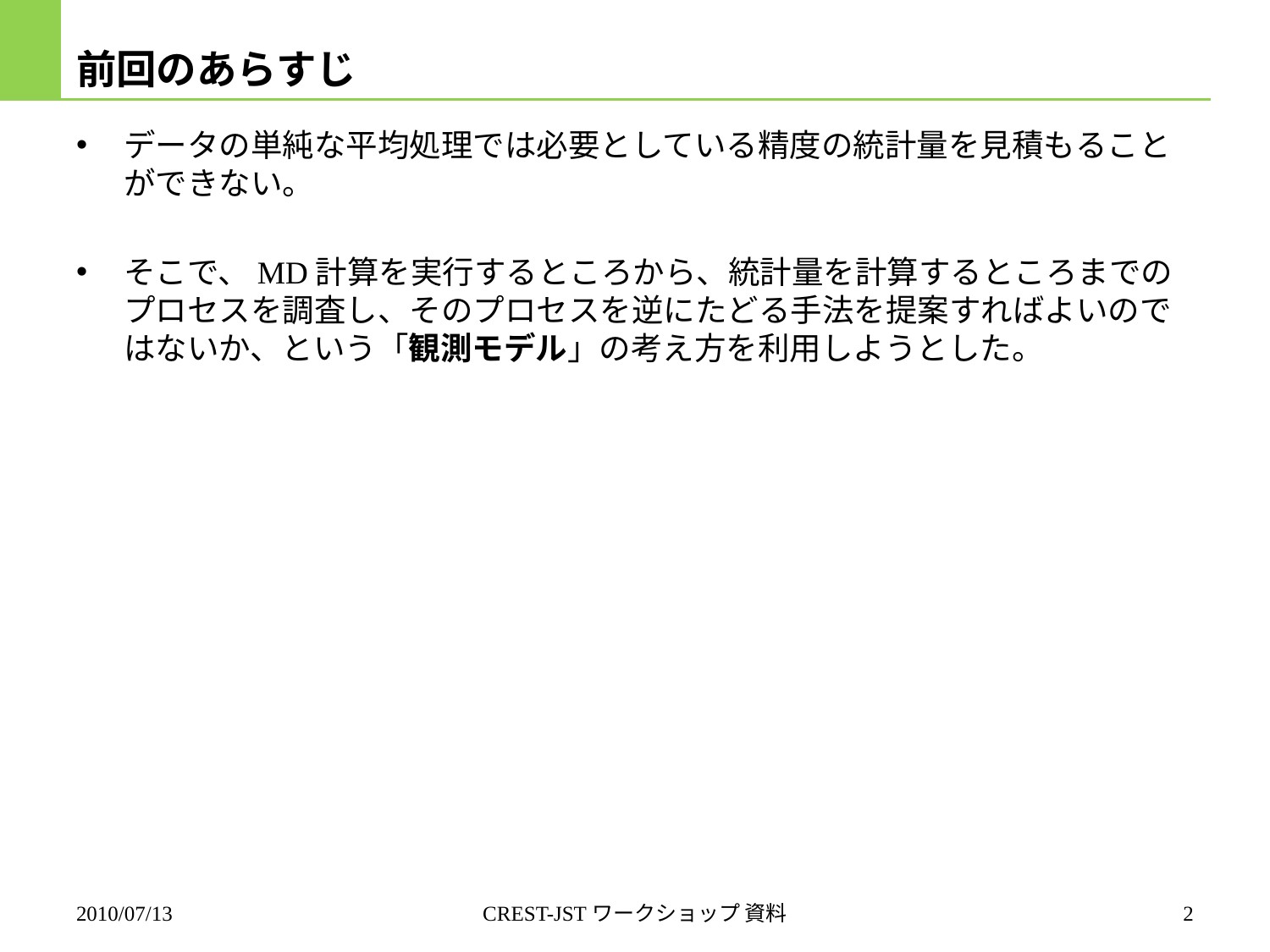

# 前回のあらすじ
データの単純な平均処理では必要としている精度の統計量を見積もることができない。

そこで、MD計算を実行するところから、統計量を計算するところまでのプロセスを調査し、そのプロセスを逆にたどる手法を提案すればよいのではないか、という「観測モデル」の考え方を利用しようとした。
2010/07/13
CREST-JSTワークショップ 資料
2